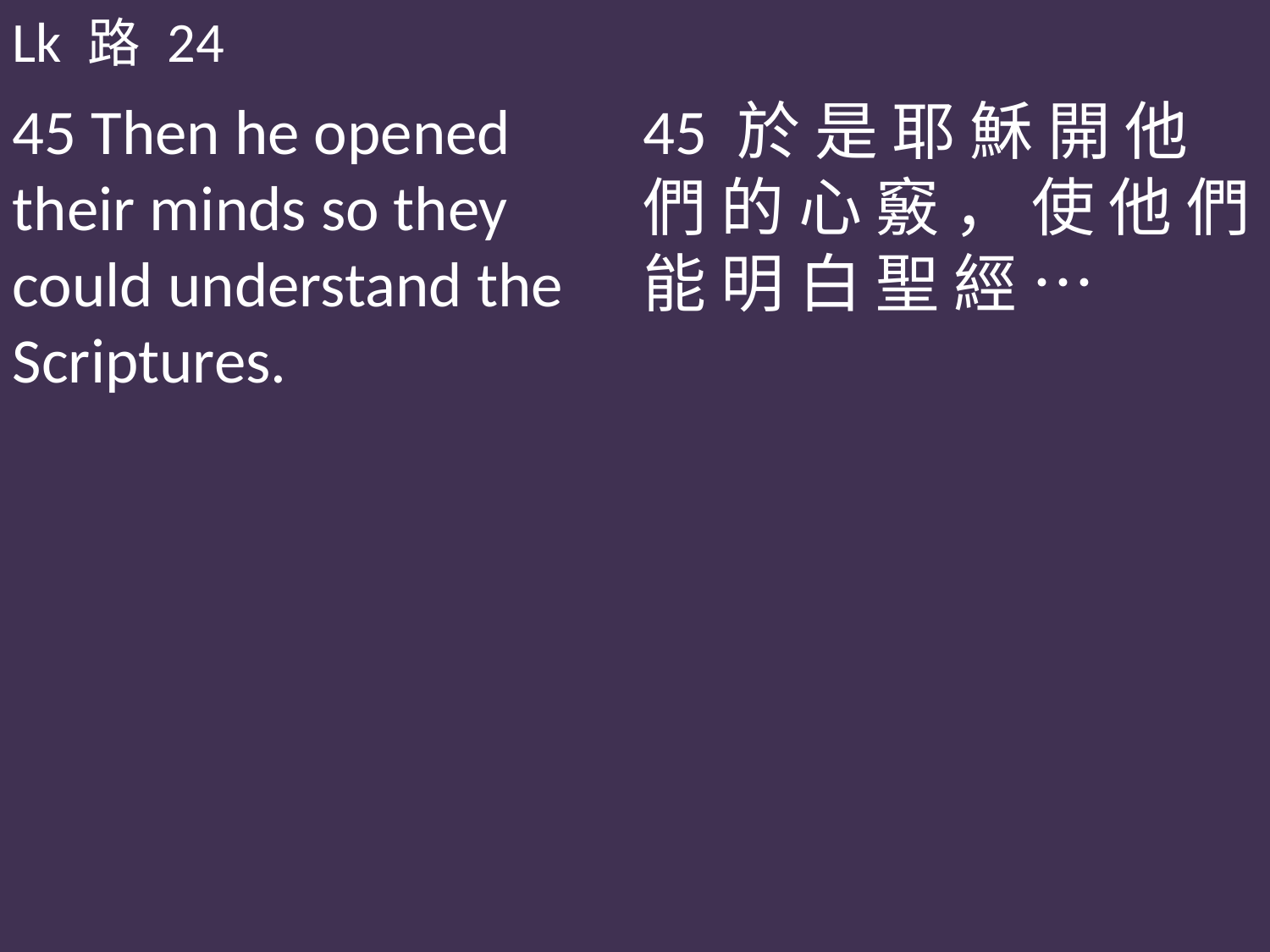

Lk 路 24
45 Then he opened their minds so they could understand the Scriptures.
45 於 是 耶 穌 開 他 們 的 心 竅 ， 使 他 們 能 明 白 聖 經 …